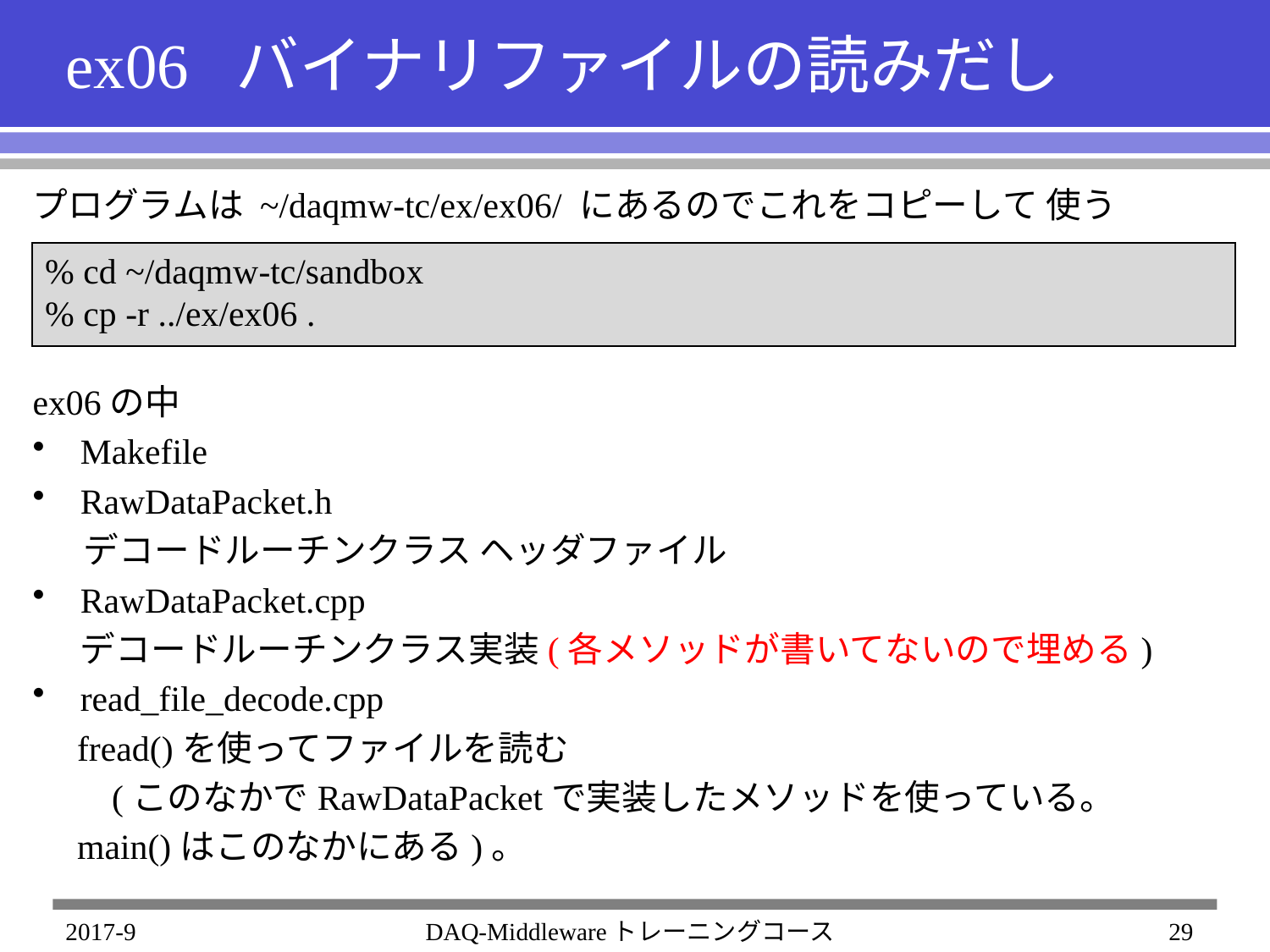

# ex06  バイナリファイルの読みだし
プログラムは ~/daqmw-tc/ex/ex06/ にあるのでこれをコピーして 使う

ex06の中
Makefile
RawDataPacket.h
　  デコードルーチンクラス ヘッダファイル
RawDataPacket.cpp
     デコードルーチンクラス実装(各メソッドが書いてないので埋める)
read_file_decode.cpp
     fread()を使ってファイルを読む
　　(このなかでRawDataPacketで実装したメソッドを使っている。
     main()はこのなかにある)。

% cd ~/daqmw-tc/sandbox
% cp -r ../ex/ex06 .
2017-9
DAQ-Middlewareトレーニングコース
29